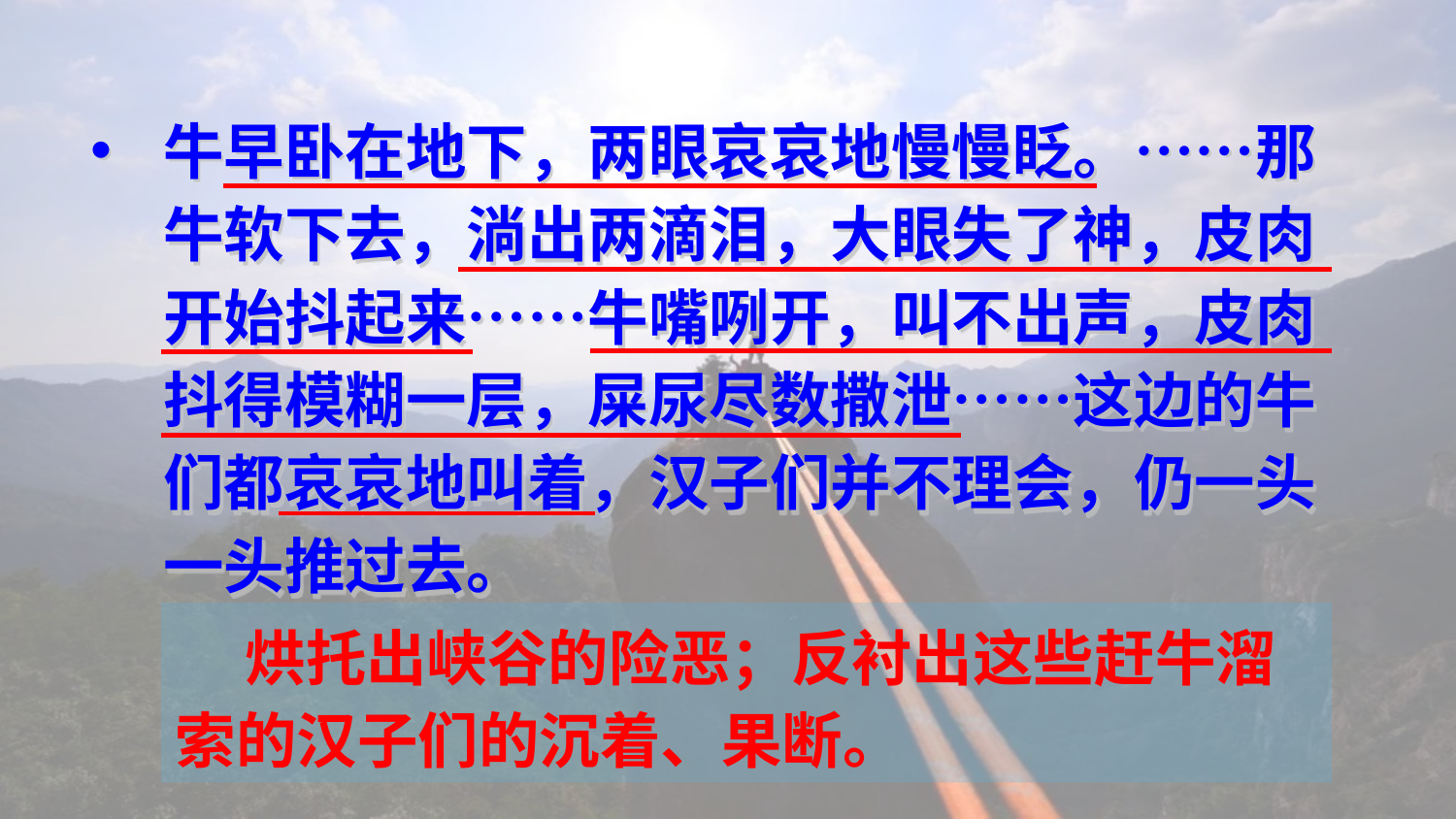

牛早卧在地下，两眼哀哀地慢慢眨。……那牛软下去，淌出两滴泪，大眼失了神，皮肉开始抖起来……牛嘴咧开，叫不出声，皮肉抖得模糊一层，屎尿尽数撒泄……这边的牛们都哀哀地叫着，汉子们并不理会，仍一头一头推过去。
    烘托出峡谷的险恶；反衬出这些赶牛溜索的汉子们的沉着、果断。